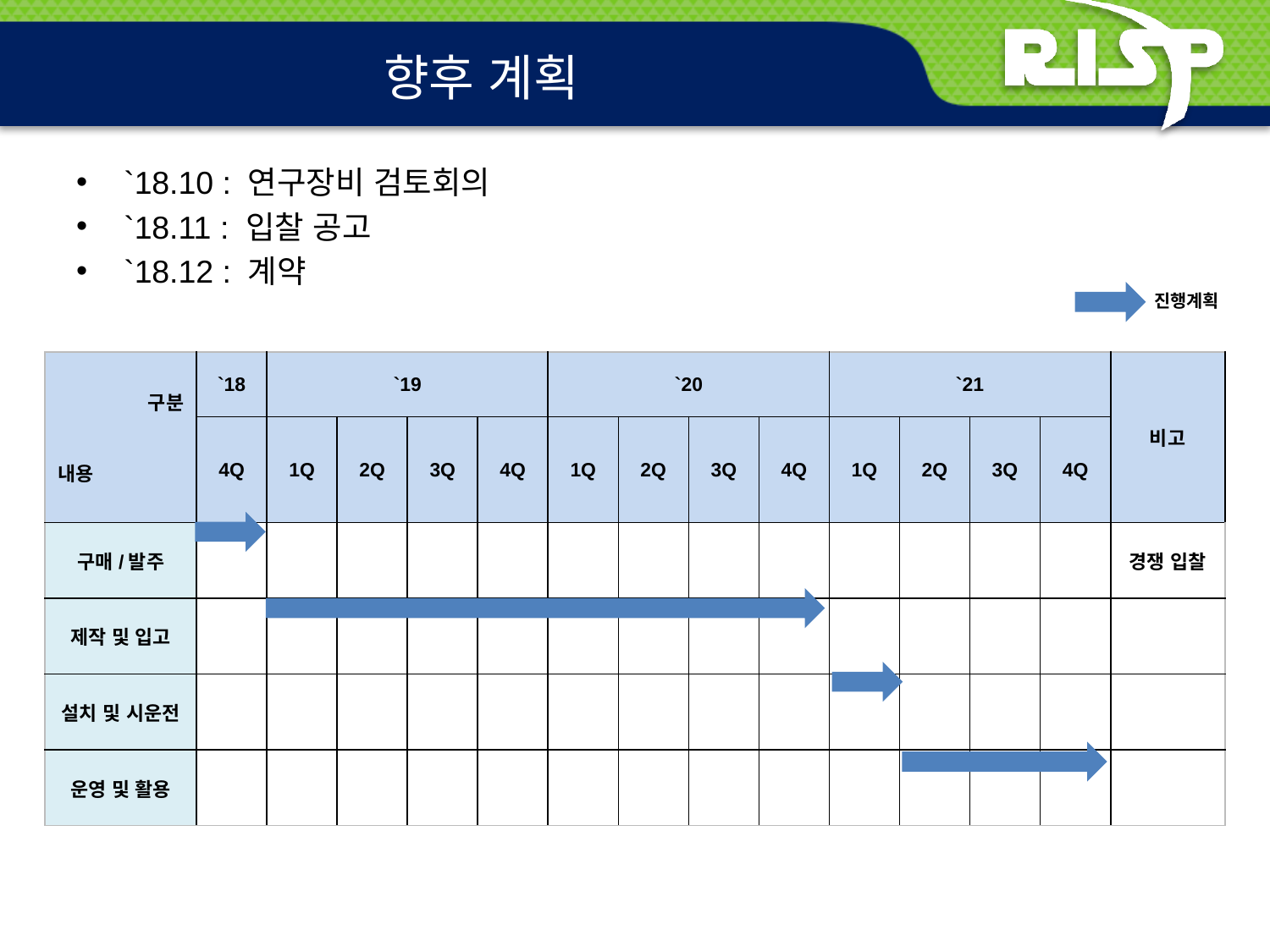

# 향후 계획
`18.10 : 연구장비 검토회의
`18.11 : 입찰 공고
`18.12 : 계약

진행계획
| 구분 내용 | `18 | `19 |  |  |  | `20 |  |  |  | `21 |  |  |  | 비고 |
| --- | --- | --- | --- | --- | --- | --- | --- | --- | --- | --- | --- | --- | --- | --- |
|  | 4Q | 1Q | 2Q | 3Q | 4Q | 1Q | 2Q | 3Q | 4Q | 1Q | 2Q | 3Q | 4Q |  |
| 구매/발주 |  |  |  |  |  |  |  |  |  |  |  |  |  | 경쟁 입찰 |
| 제작 및 입고 |  |  |  |  |  |  |  |  |  |  |  |  |  |  |
| 설치 및 시운전 |  |  |  |  |  |  |  |  |  |  |  |  |  |  |
| 운영 및 활용 |  |  |  |  |  |  |  |  |  |  |  |  |  |  |